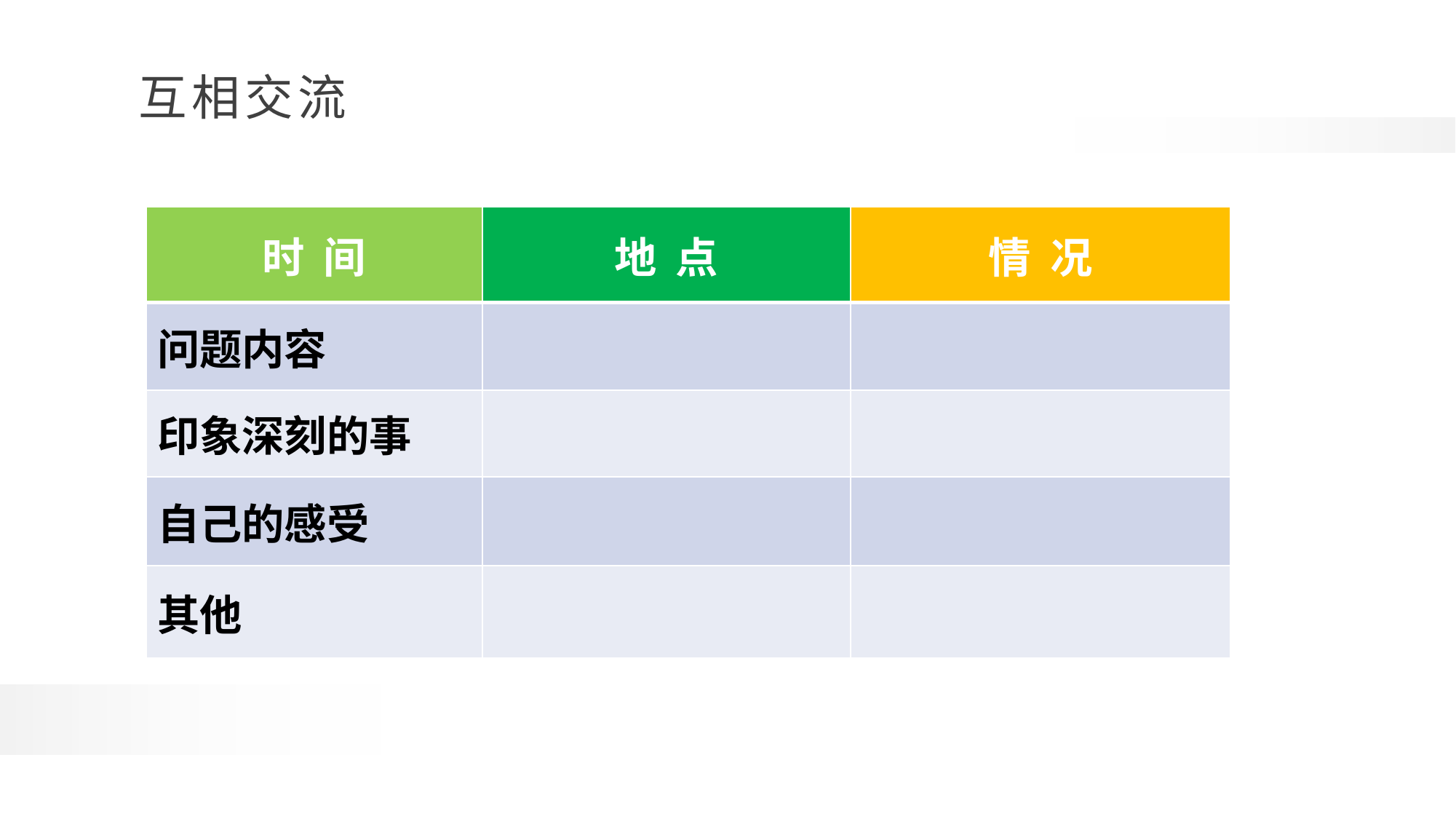

小学学科网  xuekeedu.com
| 时 间 | 地 点 | 情 况 |
| --- | --- | --- |
| 问题内容 |  |  |
| 印象深刻的事 |  |  |
| 自己的感受 |  |  |
| 其他 |  |  |